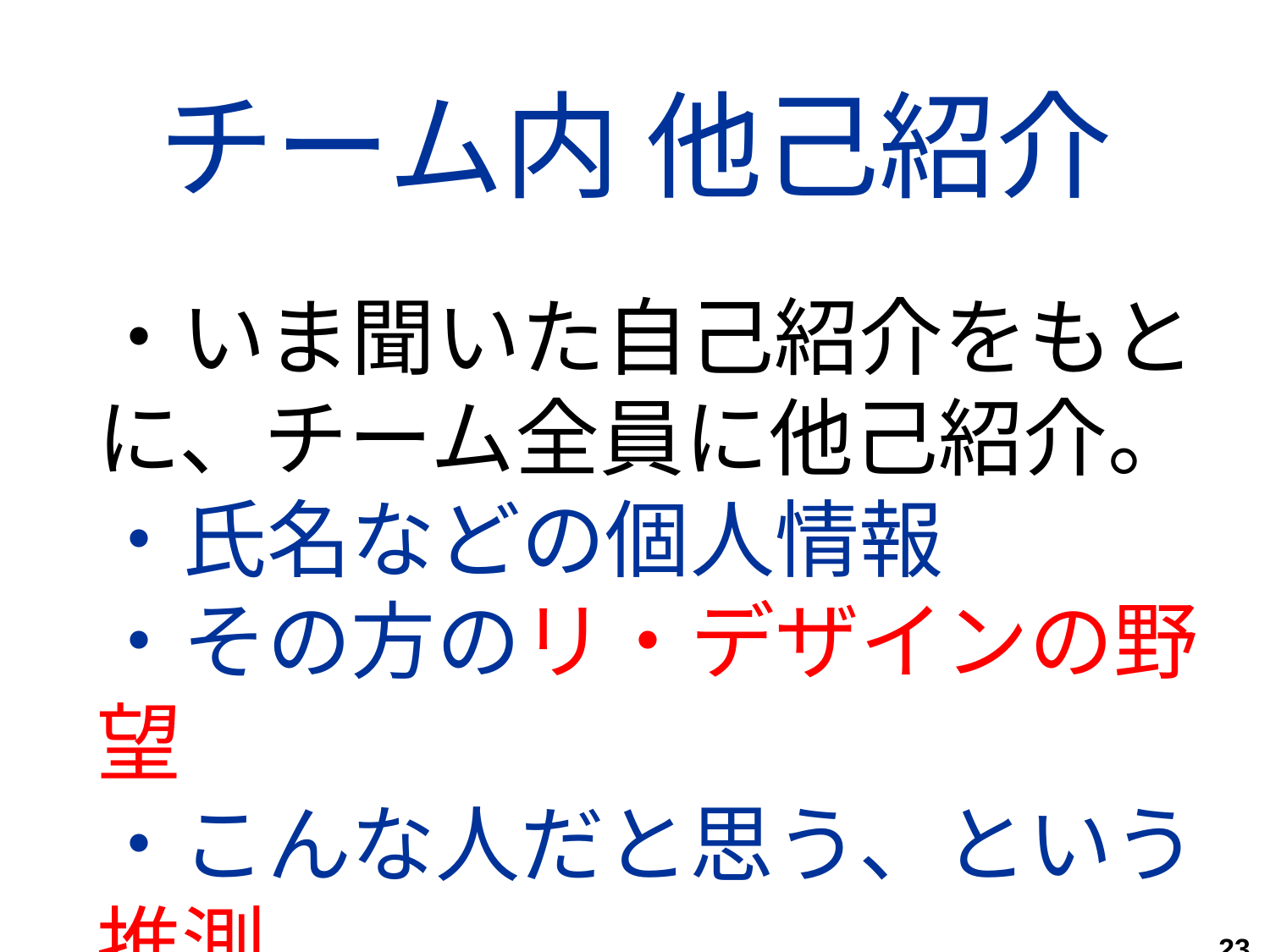

チーム内 他己紹介
・いま聞いた自己紹介をもとに、チーム全員に他己紹介。
・氏名などの個人情報
・その方のリ・デザインの野望
・こんな人だと思う、という推測
を含んで。
23